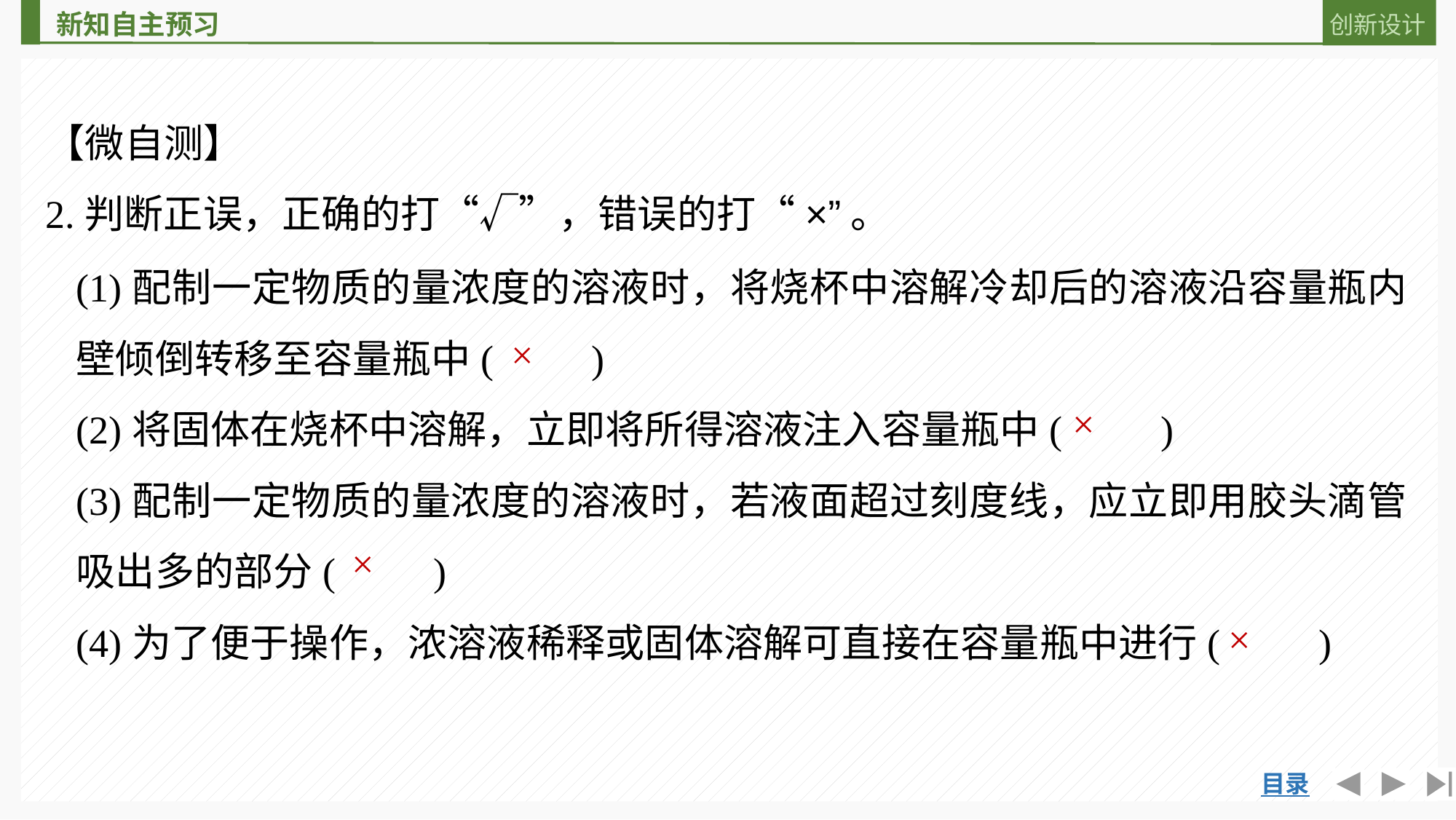

【微自测】
2.判断正误，正确的打“√”，错误的打“×”。
(1)配制一定物质的量浓度的溶液时，将烧杯中溶解冷却后的溶液沿容量瓶内壁倾倒转移至容量瓶中(　　)
(2)将固体在烧杯中溶解，立即将所得溶液注入容量瓶中(　　)
(3)配制一定物质的量浓度的溶液时，若液面超过刻度线，应立即用胶头滴管吸出多的部分(　　)
(4)为了便于操作，浓溶液稀释或固体溶解可直接在容量瓶中进行(　　)
×
×
×
×